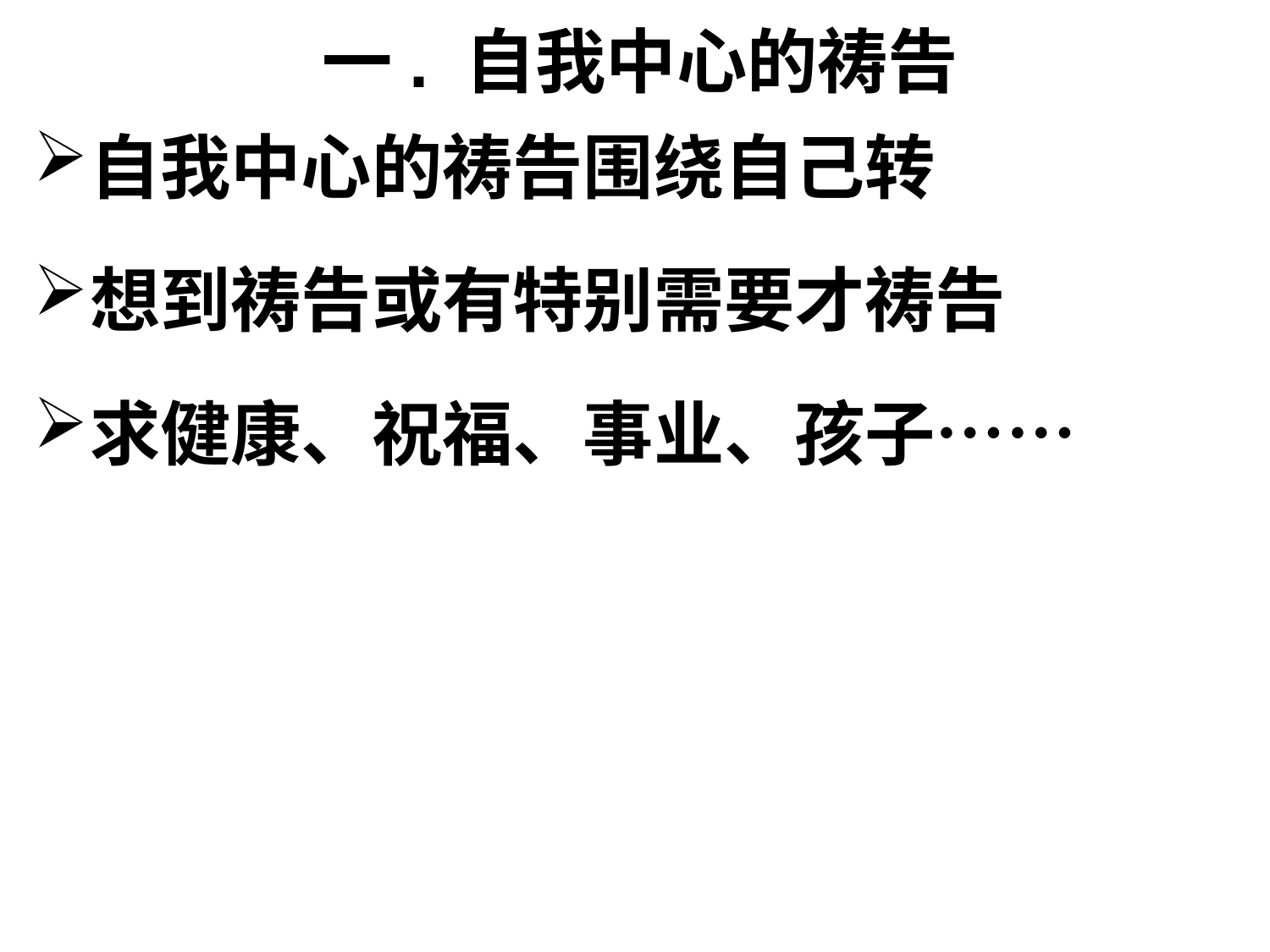

一. 自我中心的祷告
自我中心的祷告围绕自己转

想到祷告或有特别需要才祷告

求健康、祝福、事业、孩子……